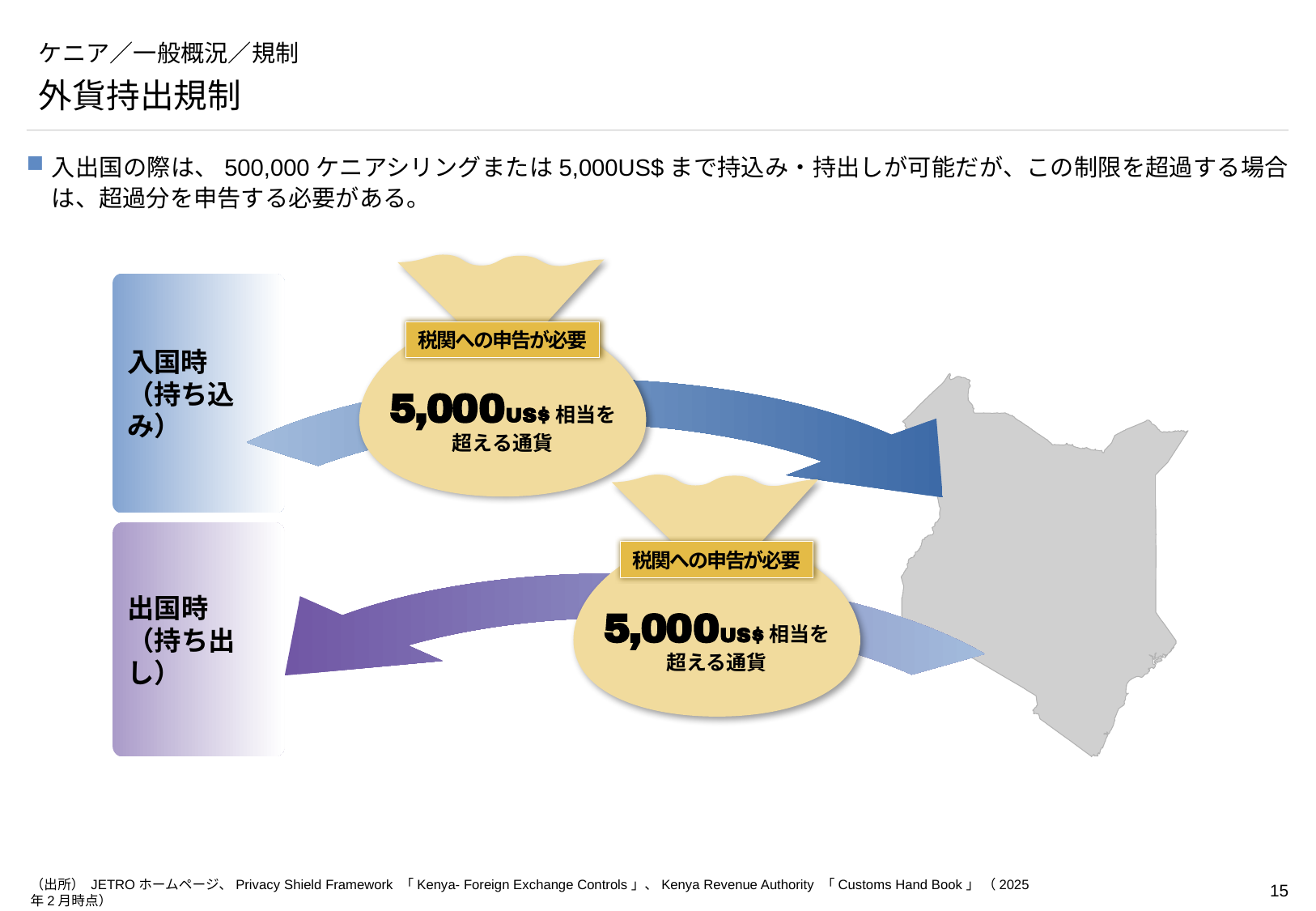

# ケニア／一般概況／規制
外貨持出規制
入出国の際は、500,000ケニアシリングまたは5,000US$まで持込み・持出しが可能だが、この制限を超過する場合は、超過分を申告する必要がある。

税関への申告が必要
5,000US$相当を
超える通貨

入国時
（持ち込み）

税関への申告が必要
5,000US$相当を
超える通貨
出国時
（持ち出し）

（出所） JETROホームページ、Privacy Shield Framework 「Kenya- Foreign Exchange Controls」、Kenya Revenue Authority 「Customs Hand Book」 （2025年2月時点）